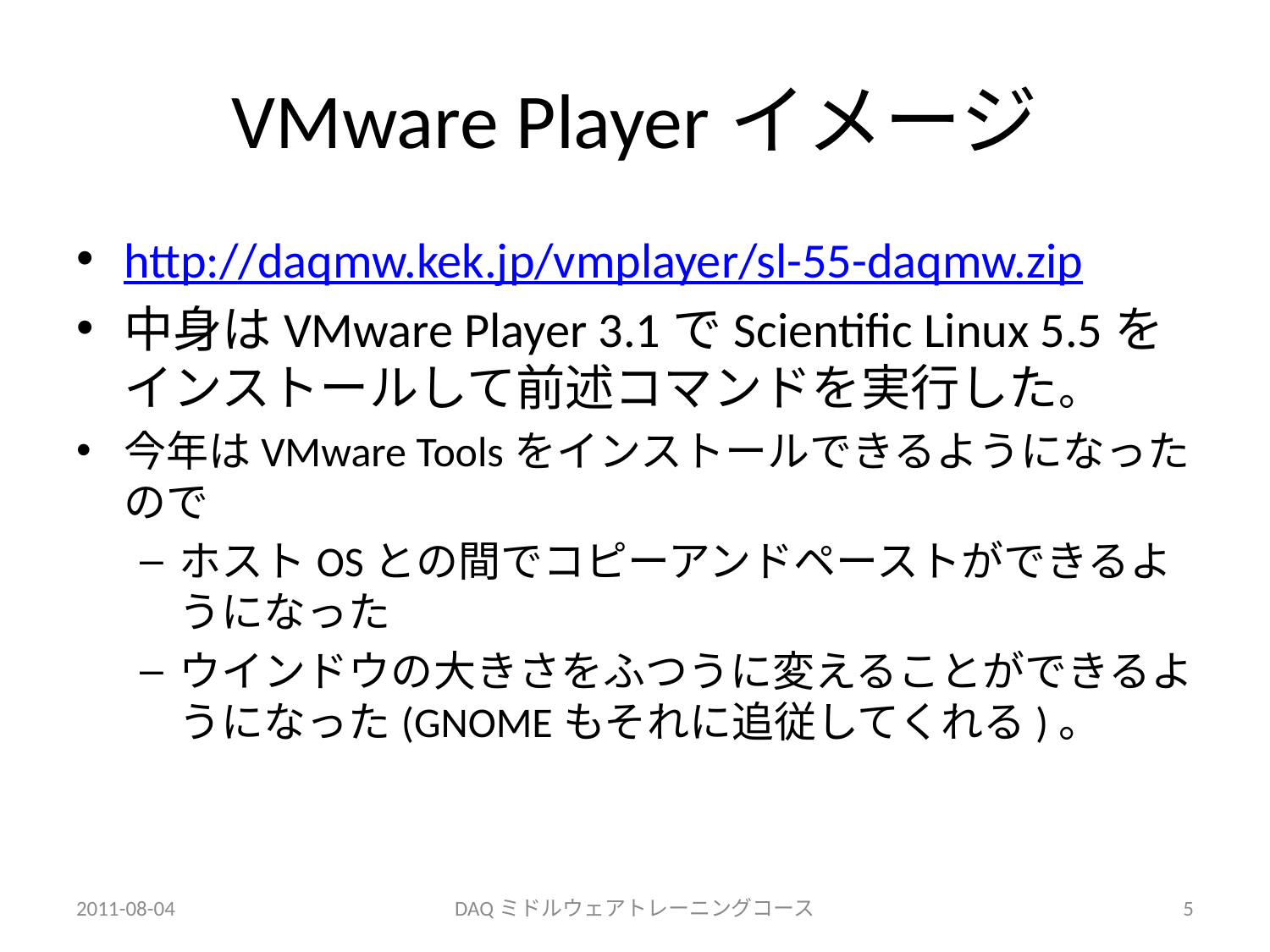

# VMware Playerイメージ
http://daqmw.kek.jp/vmplayer/sl-55-daqmw.zip
中身はVMware Player 3.1でScientific Linux 5.5をインストールして前述コマンドを実行した。
今年はVMware Toolsをインストールできるようになったので
ホストOSとの間でコピーアンドペーストができるようになった
ウインドウの大きさをふつうに変えることができるようになった(GNOMEもそれに追従してくれる)。
2011-08-04
DAQミドルウェアトレーニングコース
5